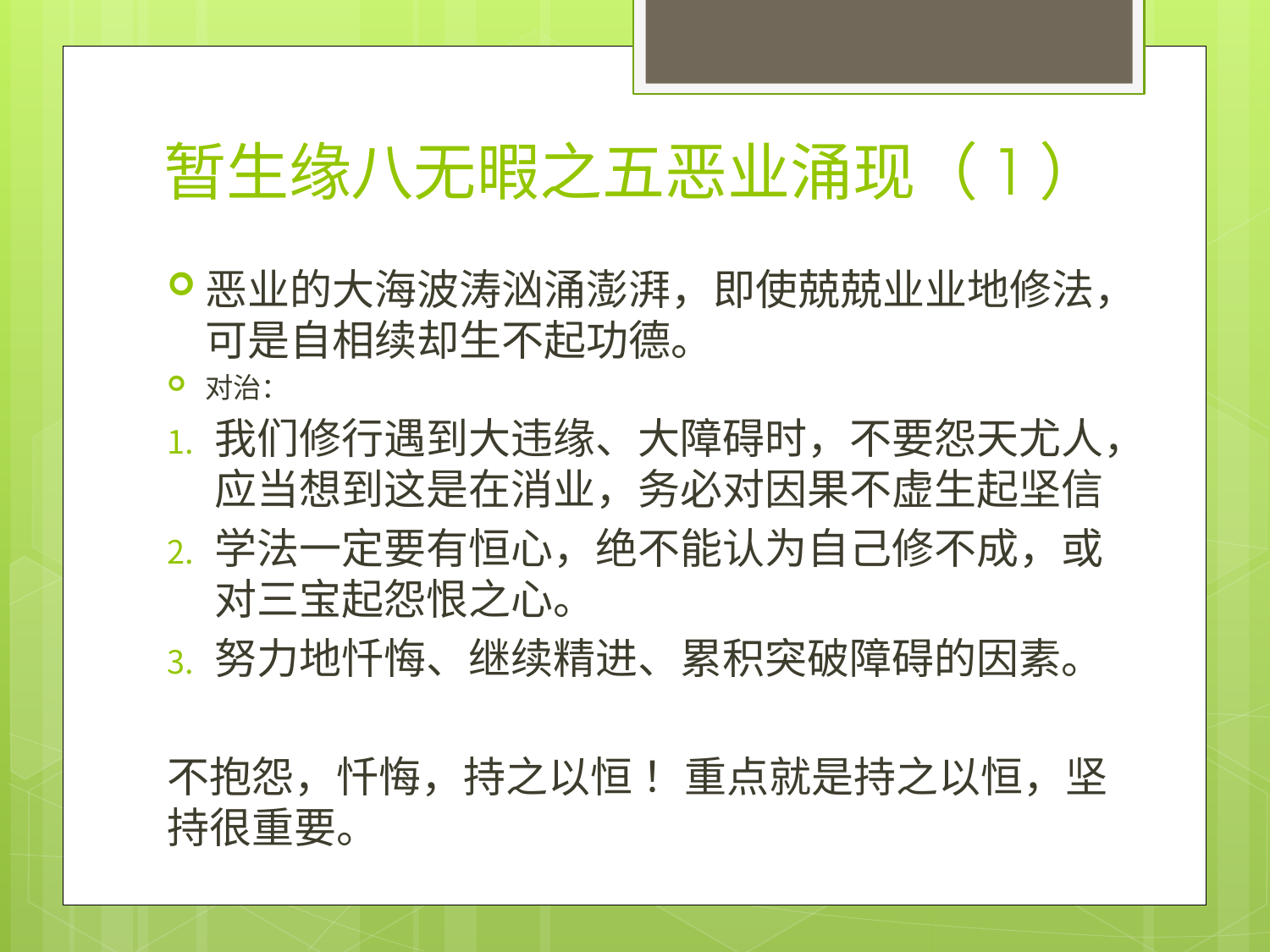

# 暂生缘八无暇之五恶业涌现（1）

恶业的大海波涛汹涌澎湃，即使兢兢业业地修法，可是自相续却生不起功德。
对治：
我们修行遇到大违缘、大障碍时，不要怨天尤人，应当想到这是在消业，务必对因果不虚生起坚信
学法一定要有恒心，绝不能认为自己修不成，或对三宝起怨恨之心。
努力地忏悔、继续精进、累积突破障碍的因素。

不抱怨，忏悔，持之以恒 ！重点就是持之以恒，坚持很重要。